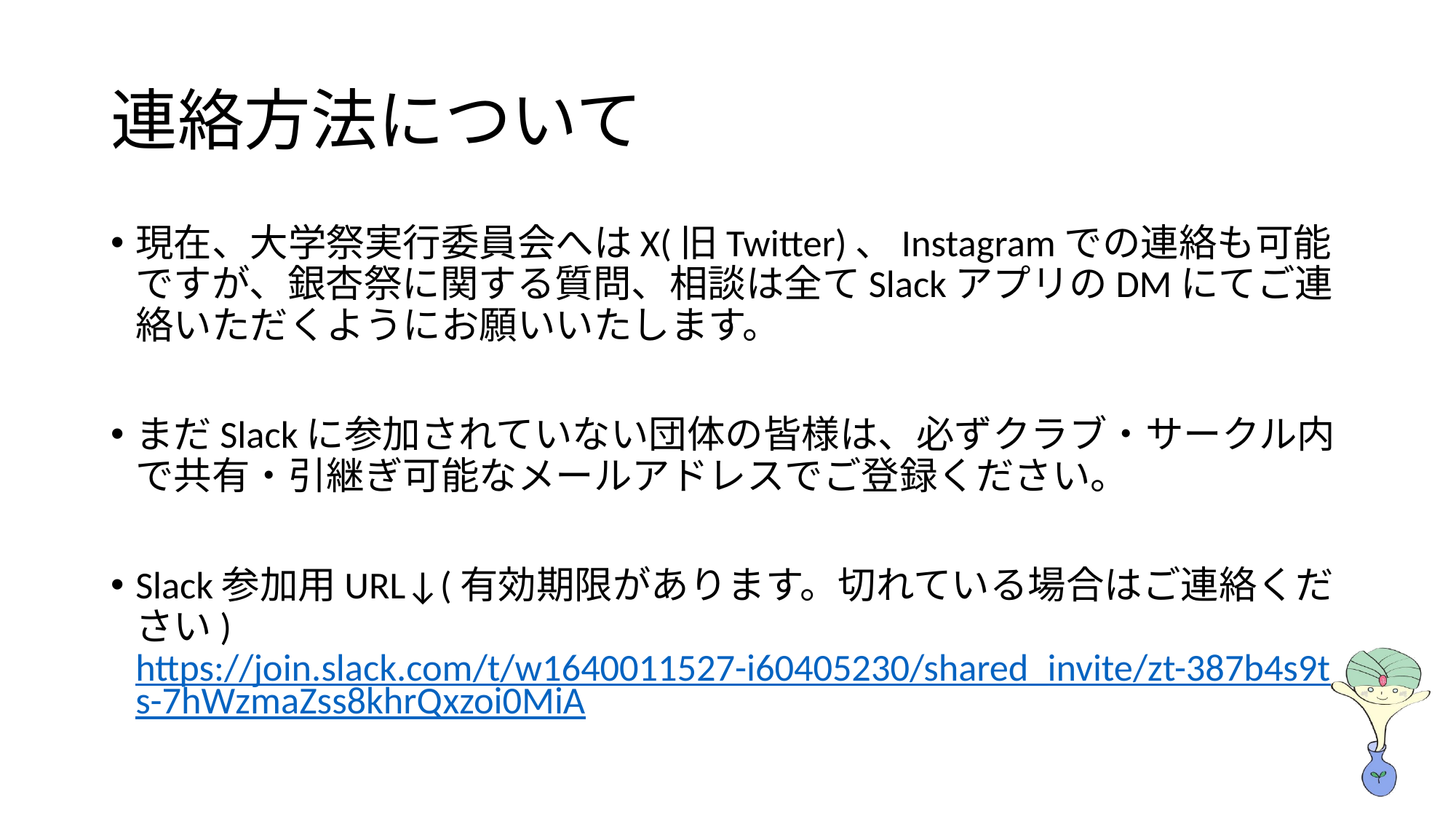

# 連絡方法について
現在、大学祭実行委員会へはX(旧Twitter)、Instagramでの連絡も可能ですが、銀杏祭に関する質問、相談は全てSlackアプリのDMにてご連絡いただくようにお願いいたします。

まだSlackに参加されていない団体の皆様は、必ずクラブ・サークル内で共有・引継ぎ可能なメールアドレスでご登録ください。

Slack参加用URL↓(有効期限があります。切れている場合はご連絡ください) https://join.slack.com/t/w1640011527-i60405230/shared_invite/zt-387b4s9ts-7hWzmaZss8khrQxzoi0MiA